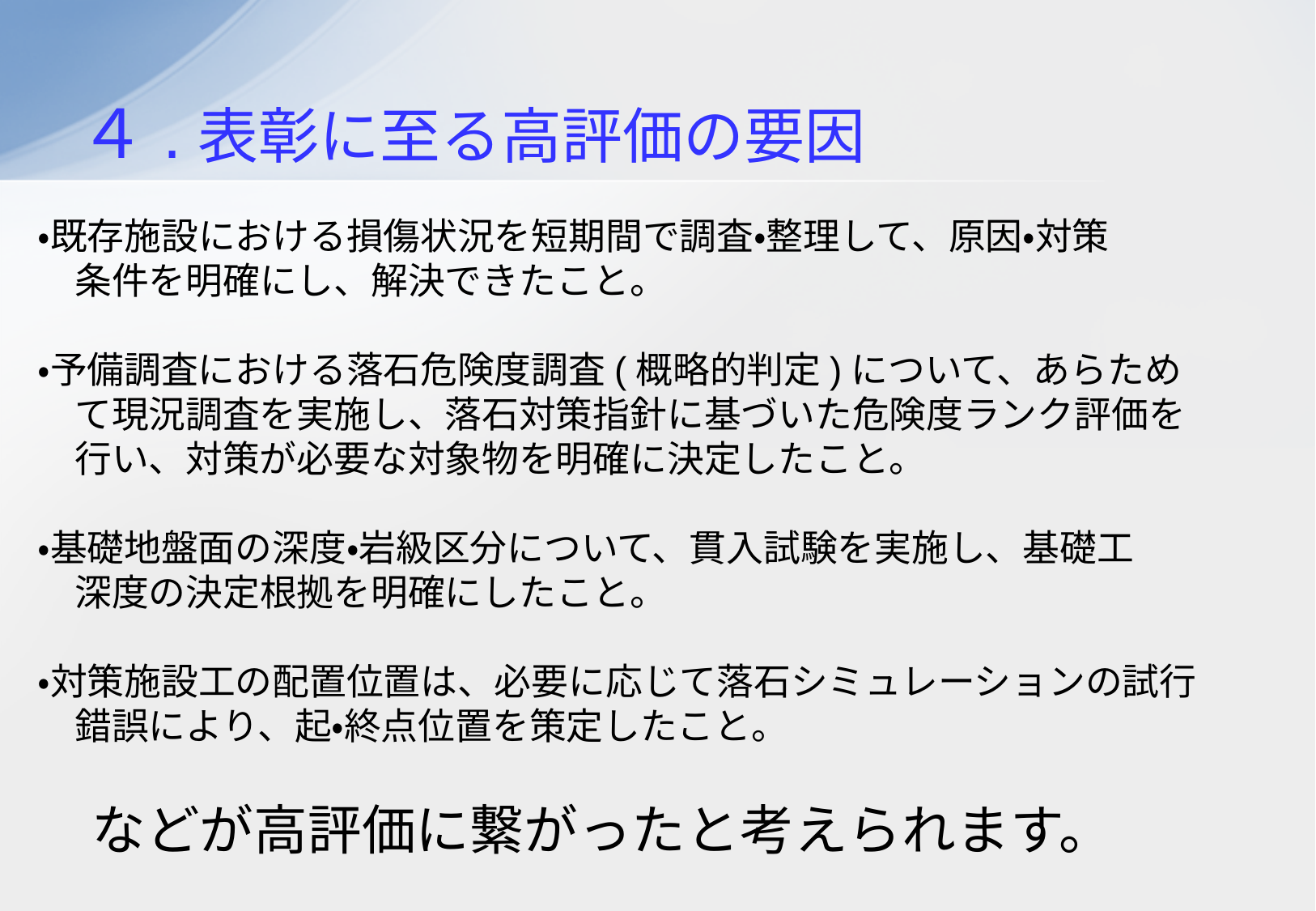

# ４.表彰に至る高評価の要因
・既存施設における損傷状況を短期間で調査・整理して、原因・対策
　条件を明確にし、解決できたこと。

・予備調査における落石危険度調査(概略的判定)について、あらため
　て現況調査を実施し、落石対策指針に基づいた危険度ランク評価を
　行い、対策が必要な対象物を明確に決定したこと。

・基礎地盤面の深度・岩級区分について、貫入試験を実施し、基礎工
　深度の決定根拠を明確にしたこと。

・対策施設工の配置位置は、必要に応じて落石シミュレーションの試行
　錯誤により、起・終点位置を策定したこと。

　などが高評価に繋がったと考えられます。